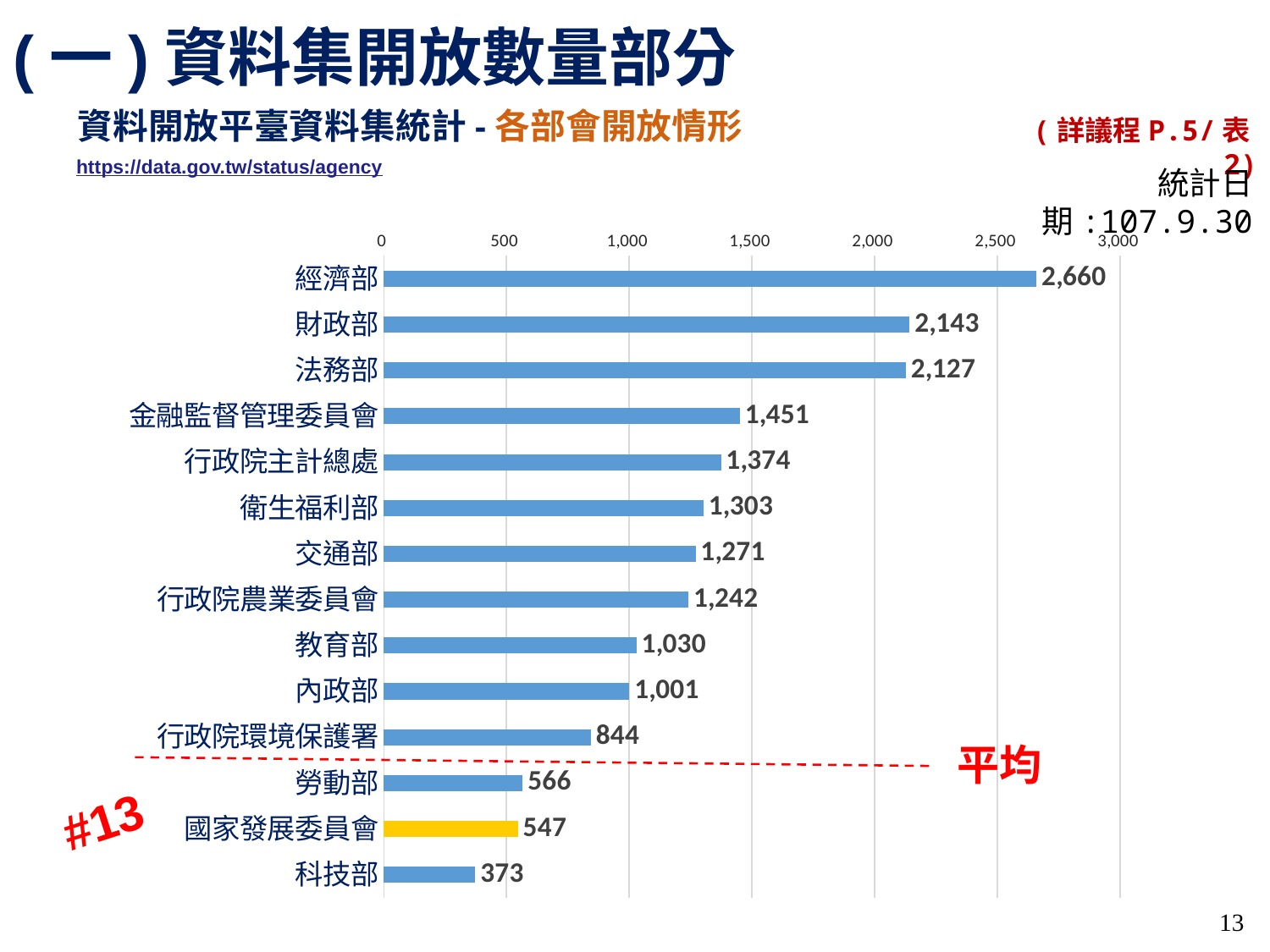

(一)資料集開放數量部分
# 資料開放平臺資料集統計-各部會開放情形
(詳議程P.5/表2)
https://data.gov.tw/status/agency
統計日期:107.9.30

### Chart

| Category |  |
|---|---|
| 經濟部 | 2660.0 |
| 財政部 | 2143.0 |
| 法務部 | 2127.0 |
| 金融監督管理委員會 | 1451.0 |
| 行政院主計總處 | 1374.0 |
| 衛生福利部 | 1303.0 |
| 交通部 | 1271.0 |
| 行政院農業委員會 | 1242.0 |
| 教育部 | 1030.0 |
| 內政部 | 1001.0 |
| 行政院環境保護署 | 844.0 |
| 勞動部 | 566.0 |
| 國家發展委員會 | 547.0 |
| 科技部 | 373.0 |
平均
#13
13